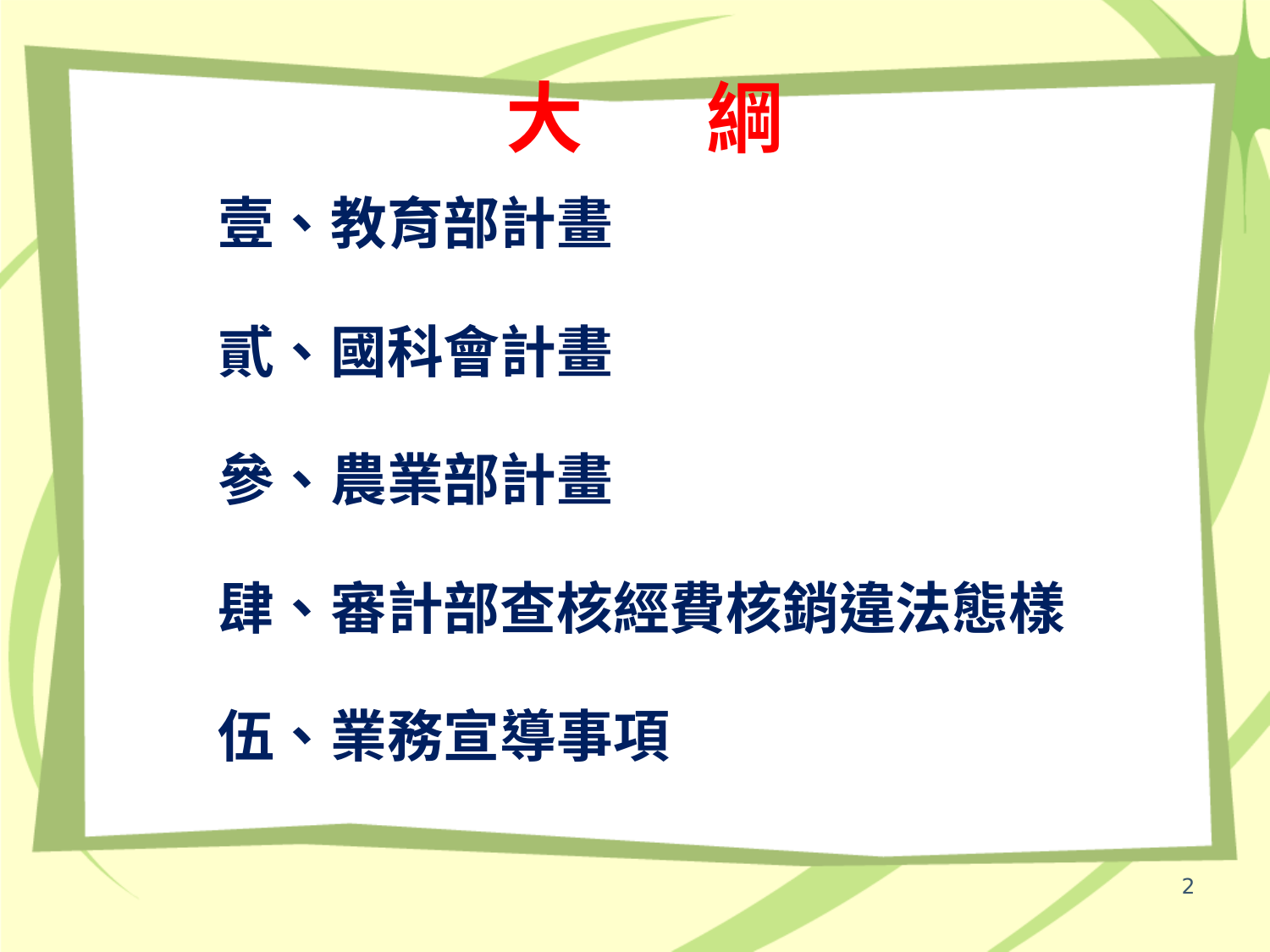

# 大       綱
壹、教育部計畫

貳、國科會計畫

參、農業部計畫

肆、審計部查核經費核銷違法態樣

伍、業務宣導事項

2